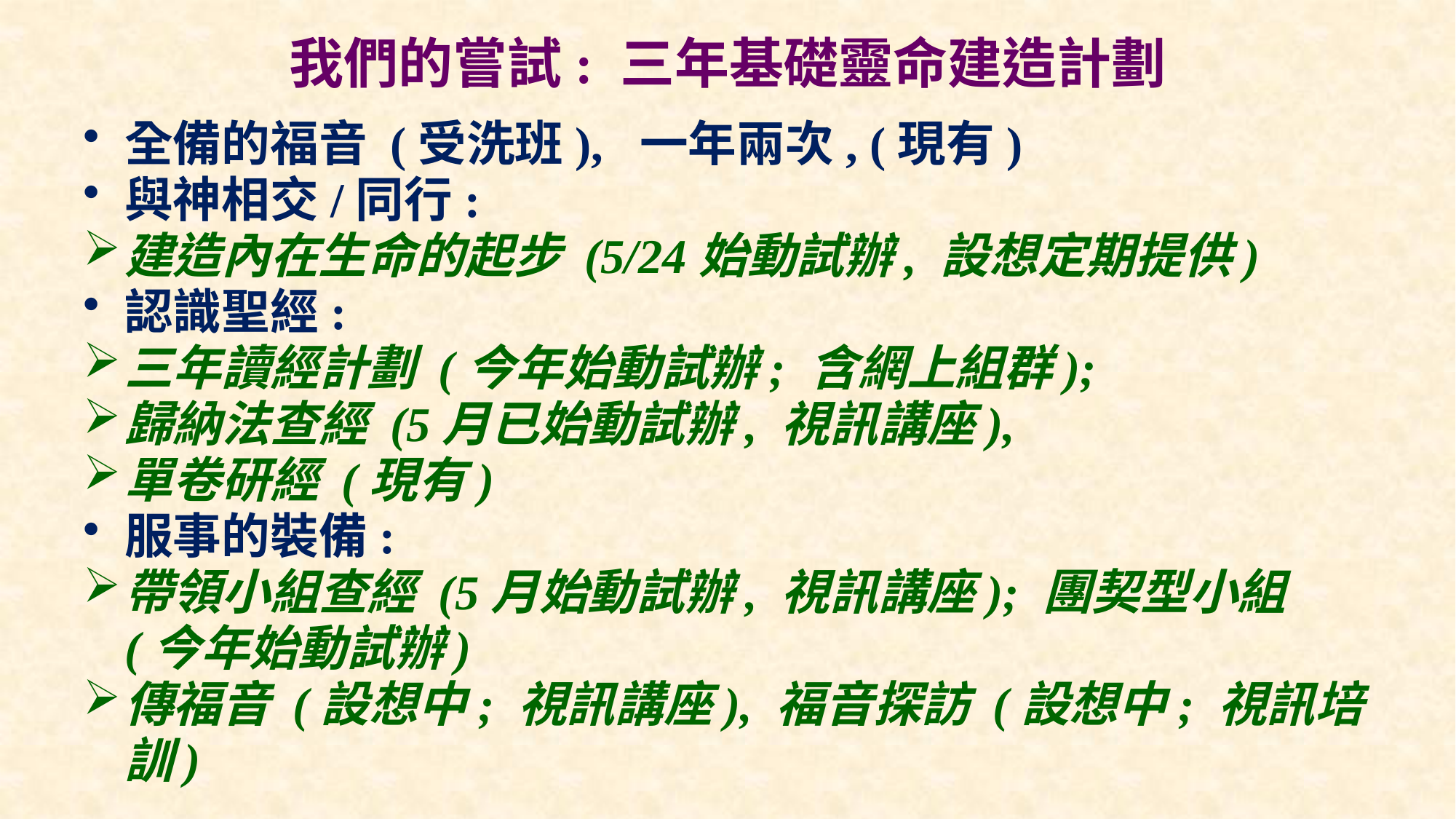

# 我們的嘗試: 三年基礎靈命建造計劃
全備的福音 (受洗班),  一年兩次, (現有)
與神相交/同行:
建造內在生命的起步 (5/24始動試辦, 設想定期提供)
認識聖經:
三年讀經計劃 (今年始動試辦; 含網上組群);
歸納法查經 (5月已始動試辦, 視訊講座),
單卷研經 (現有)
服事的裝備:
帶領小組查經 (5月始動試辦, 視訊講座); 團契型小組 (今年始動試辦)
傳福音 (設想中; 視訊講座), 福音探訪 (設想中; 視訊培訓)